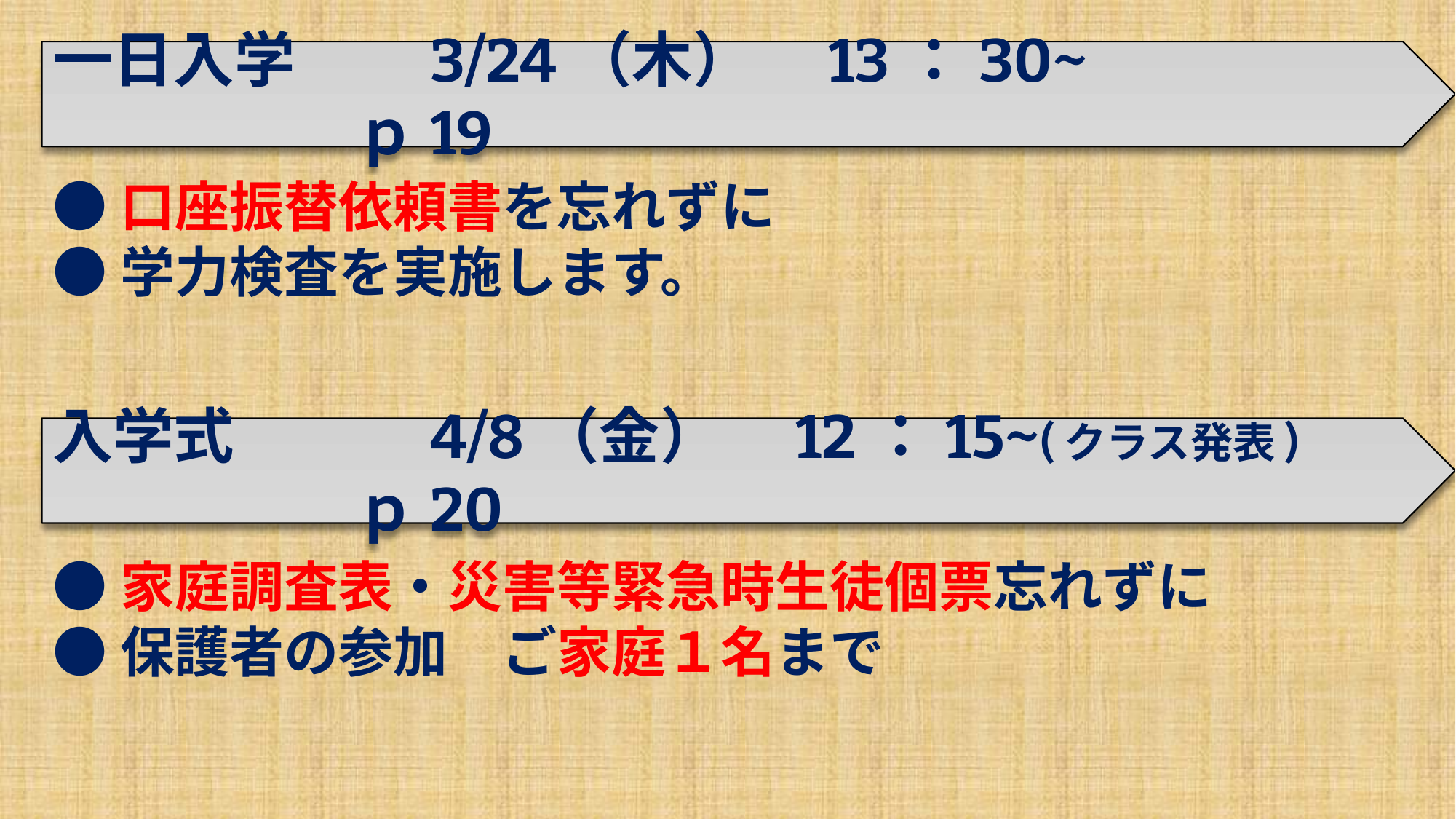

一日入学　　3/24（木）　13：30~　　　　　　　　　　ｐ19
●口座振替依頼書を忘れずに
●学力検査を実施します。

入学式　　　4/8（金）　12：15~(クラス発表)　　　　　　ｐ20
●家庭調査表・災害等緊急時生徒個票忘れずに
●保護者の参加　ご家庭１名まで